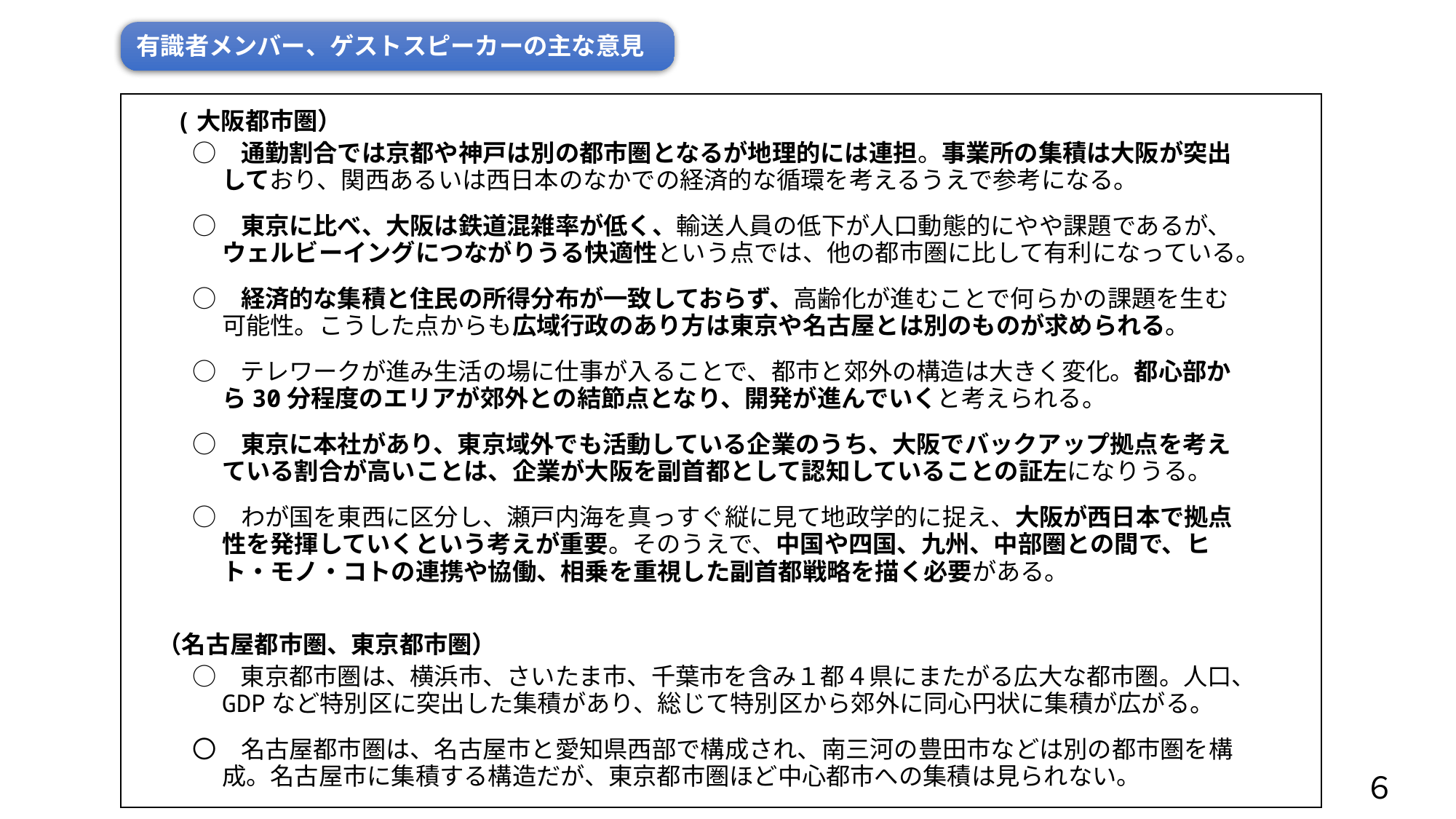

有識者メンバー、ゲストスピーカーの主な意見

　(大阪都市圏）
　○　通勤割合では京都や神戸は別の都市圏となるが地理的には連担。事業所の集積は大阪が突出しており、関西あるいは西日本のなかでの経済的な循環を考えるうえで参考になる。
　○　東京に比べ、大阪は鉄道混雑率が低く、輸送人員の低下が人口動態的にやや課題であるが、ウェルビーイングにつながりうる快適性という点では、他の都市圏に比して有利になっている。
　○　経済的な集積と住民の所得分布が一致しておらず、高齢化が進むことで何らかの課題を生む可能性。こうした点からも広域行政のあり方は東京や名古屋とは別のものが求められる。
　○　テレワークが進み生活の場に仕事が入ることで、都市と郊外の構造は大きく変化。都心部から30分程度のエリアが郊外との結節点となり、開発が進んでいくと考えられる。
　○　東京に本社があり、東京域外でも活動している企業のうち、大阪でバックアップ拠点を考えている割合が高いことは、企業が大阪を副首都として認知していることの証左になりうる。
　○　わが国を東西に区分し、瀬戸内海を真っすぐ縦に見て地政学的に捉え、大阪が西日本で拠点性を発揮していくという考えが重要。そのうえで、中国や四国、九州、中部圏との間で、ヒト・モノ・コトの連携や協働、相乗を重視した副首都戦略を描く必要がある。

 （名古屋都市圏、東京都市圏）
　○　東京都市圏は、横浜市、さいたま市、千葉市を含み１都４県にまたがる広大な都市圏。人口、GDPなど特別区に突出した集積があり、総じて特別区から郊外に同心円状に集積が広がる。
　〇　名古屋都市圏は、名古屋市と愛知県西部で構成され、南三河の豊田市などは別の都市圏を構成。名古屋市に集積する構造だが、東京都市圏ほど中心都市への集積は見られない。
６